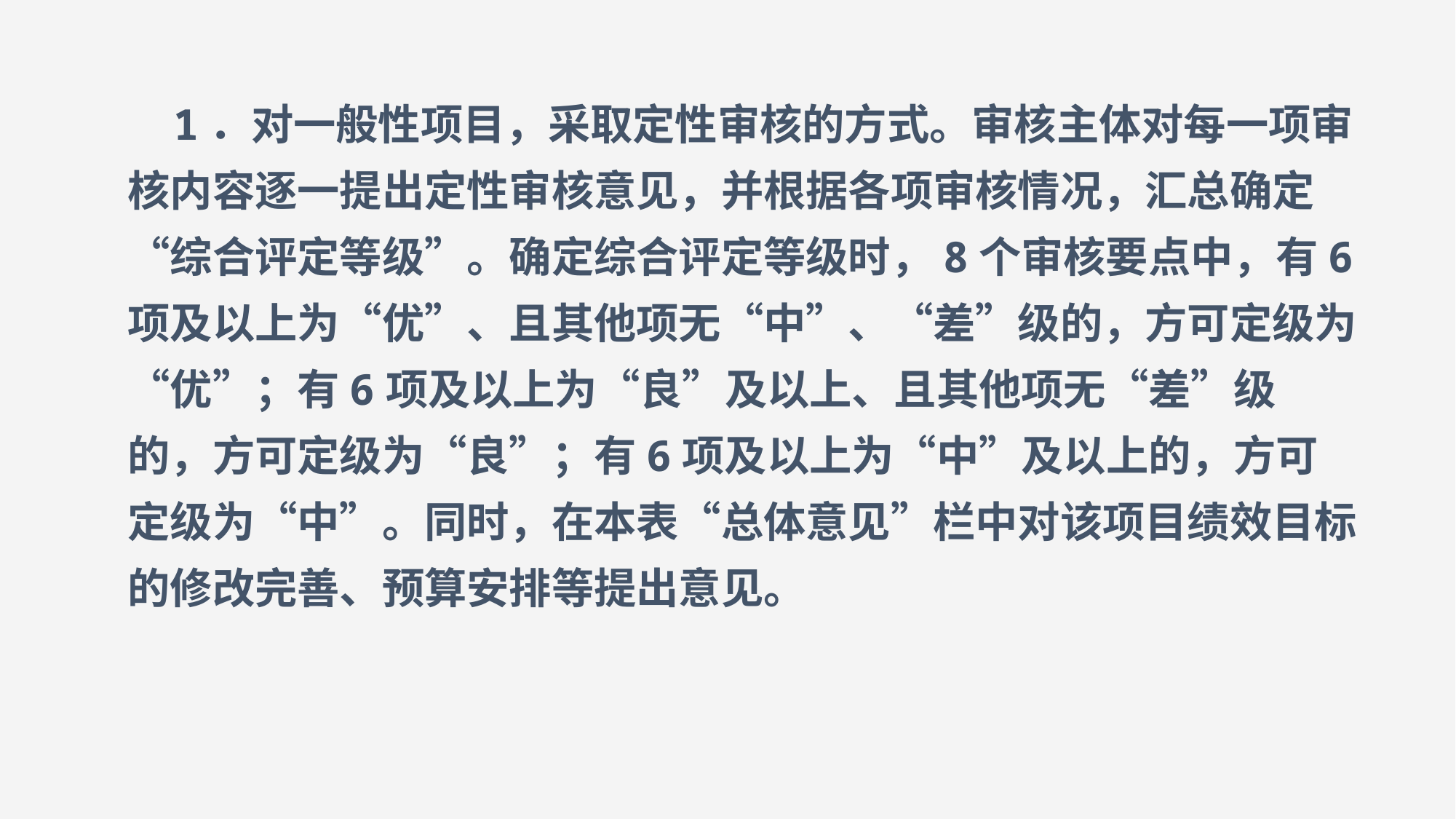

1．对一般性项目，采取定性审核的方式。审核主体对每一项审核内容逐一提出定性审核意见，并根据各项审核情况，汇总确定“综合评定等级”。确定综合评定等级时，8个审核要点中，有6项及以上为“优”、且其他项无“中”、“差”级的，方可定级为“优”；有6项及以上为“良”及以上、且其他项无“差”级的，方可定级为“良”；有6项及以上为“中”及以上的，方可定级为“中”。同时，在本表“总体意见”栏中对该项目绩效目标的修改完善、预算安排等提出意见。